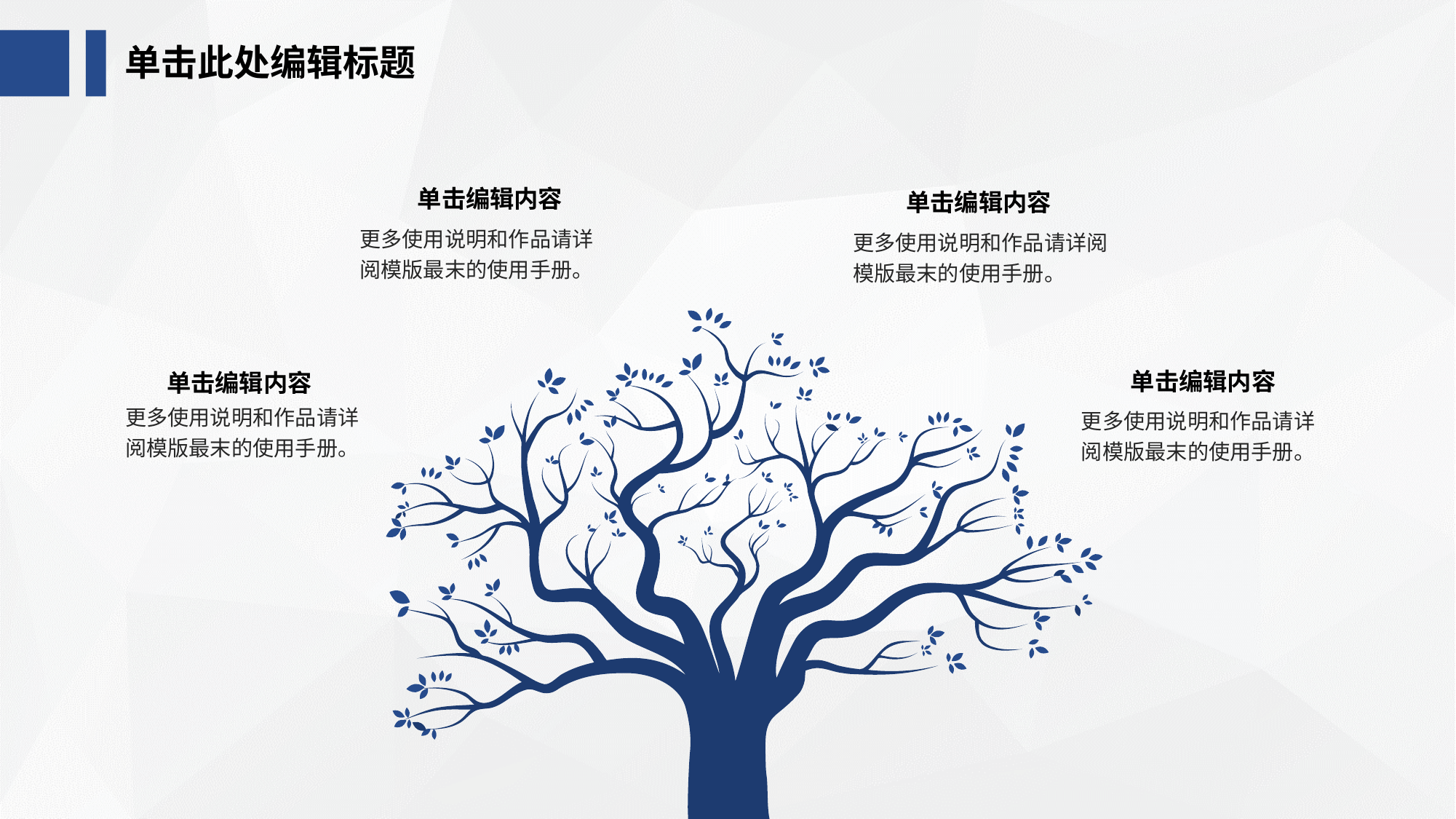

单击此处编辑标题
单击编辑内容
单击编辑内容
更多使用说明和作品请详阅模版最末的使用手册。
更多使用说明和作品请详阅模版最末的使用手册。

单击编辑内容
单击编辑内容
更多使用说明和作品请详阅模版最末的使用手册。
更多使用说明和作品请详阅模版最末的使用手册。